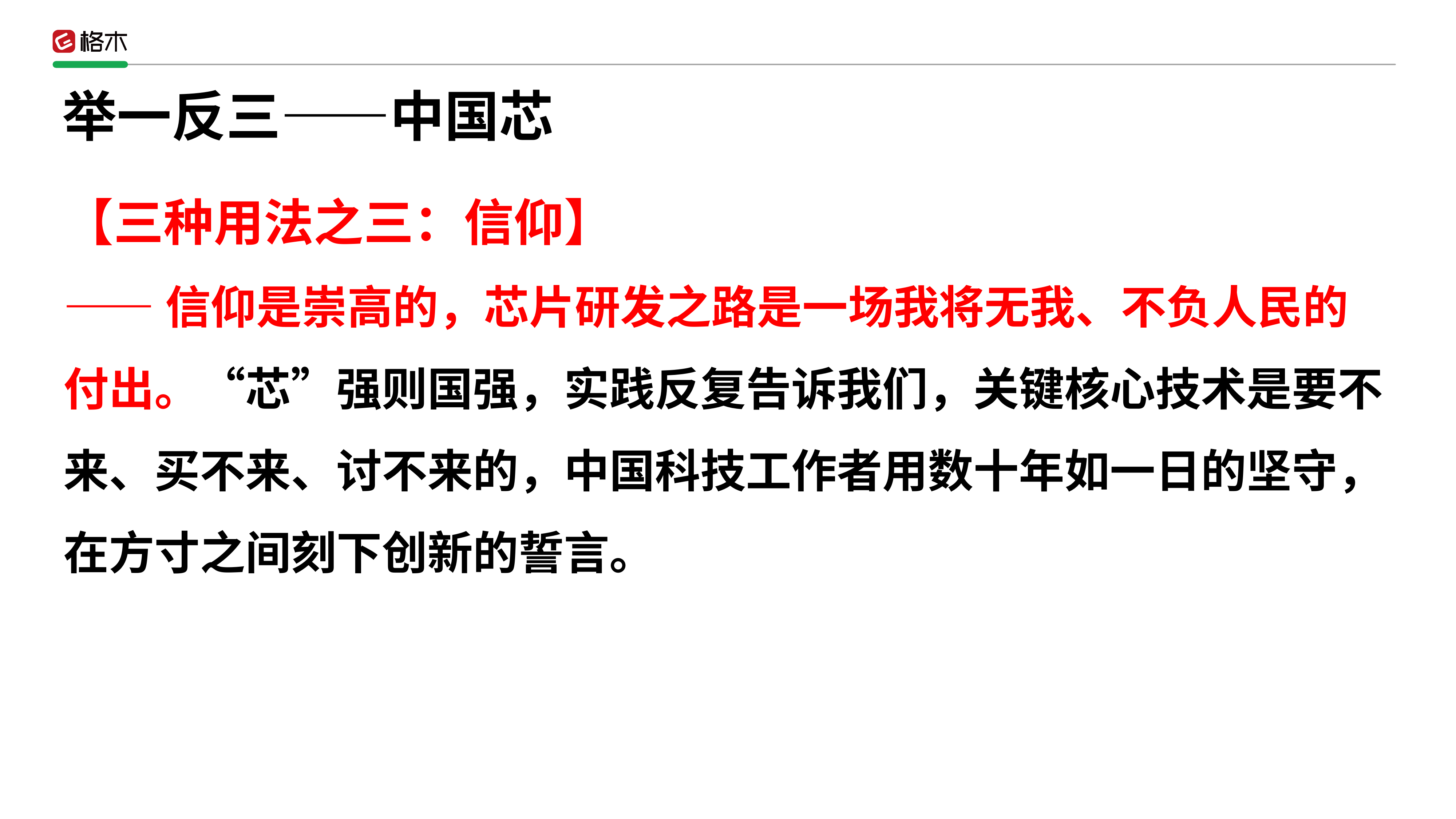

举一反三——中国芯
【三种用法之三：信仰】
——信仰是崇高的，芯片研发之路是一场我将无我、不负人民的付出。“芯”强则国强，实践反复告诉我们，关键核心技术是要不来、买不来、讨不来的，中国科技工作者用数十年如一日的坚守，在方寸之间刻下创新的誓言。